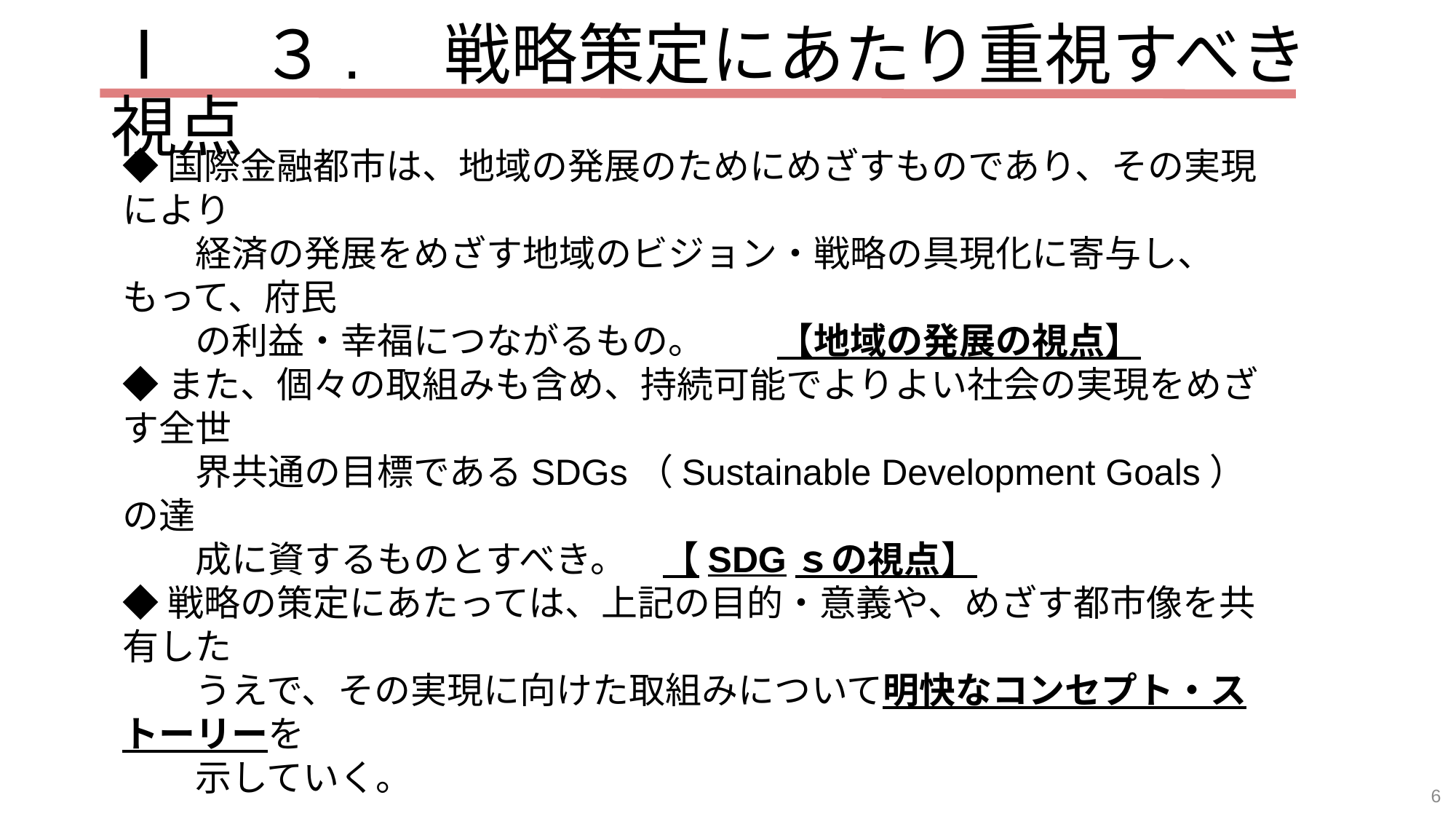

Ⅰ　３.　戦略策定にあたり重視すべき視点

◆国際金融都市は、地域の発展のためにめざすものであり、その実現により
　　経済の発展をめざす地域のビジョン・戦略の具現化に寄与し、もって、府民
　　の利益・幸福につながるもの。　　【地域の発展の視点】
◆また、個々の取組みも含め、持続可能でよりよい社会の実現をめざす全世
　　界共通の目標であるSDGs（Sustainable Development Goals）の達
　　成に資するものとすべき。　【SDGｓの視点】
◆戦略の策定にあたっては、上記の目的・意義や、めざす都市像を共有した
　　うえで、その実現に向けた取組みについて明快なコンセプト・ストーリーを
　　示していく。

◆めざす都市像や導入すべき機能の検討にあたり、まずは大阪の現状を精
　　査し、優位性・不足している点や将来の可能性などの環境分析を行った。
6